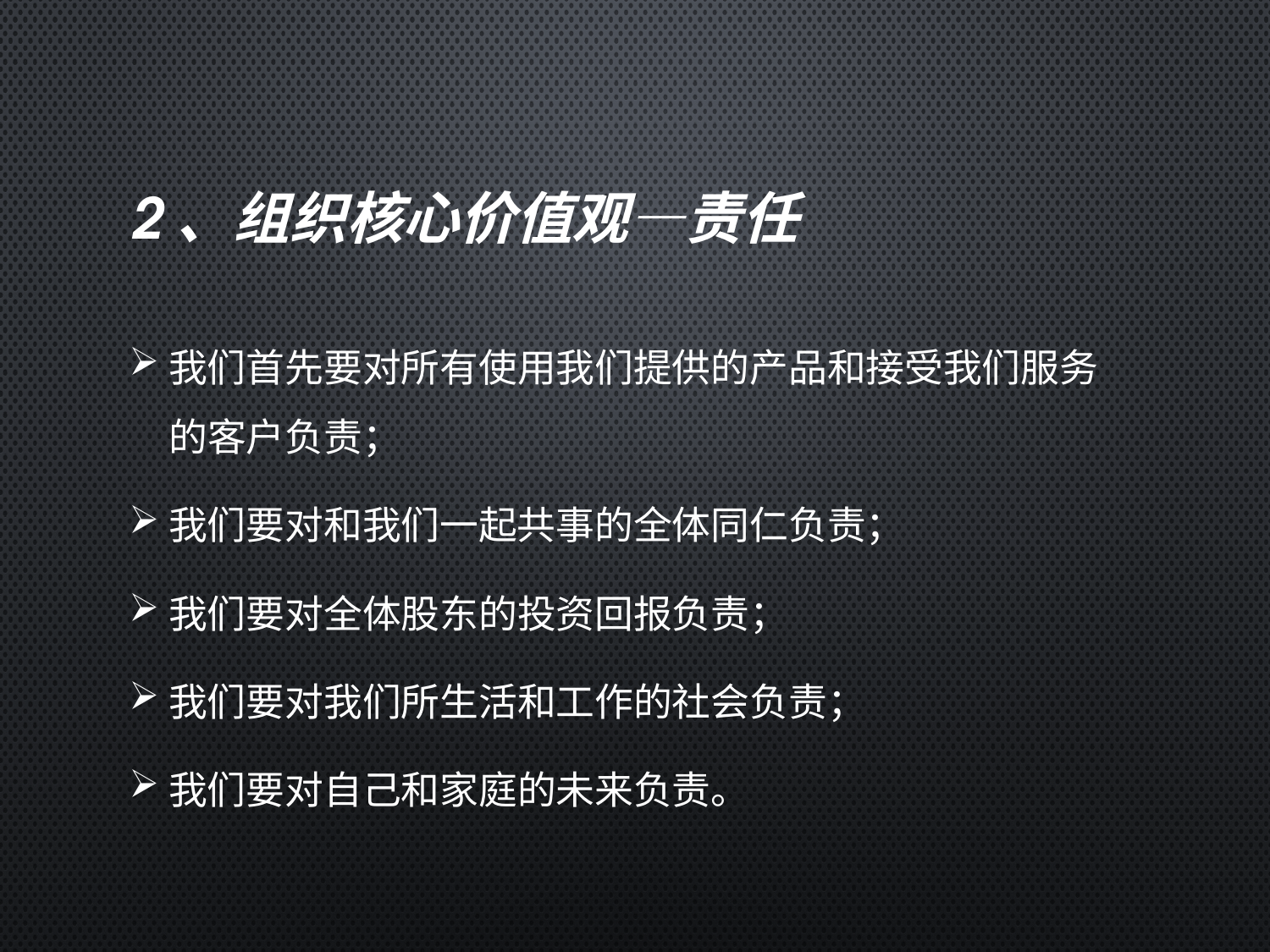

# 2、组织核心价值观—责任
我们首先要对所有使用我们提供的产品和接受我们服务的客户负责；
我们要对和我们一起共事的全体同仁负责；
我们要对全体股东的投资回报负责；
我们要对我们所生活和工作的社会负责；
我们要对自己和家庭的未来负责。